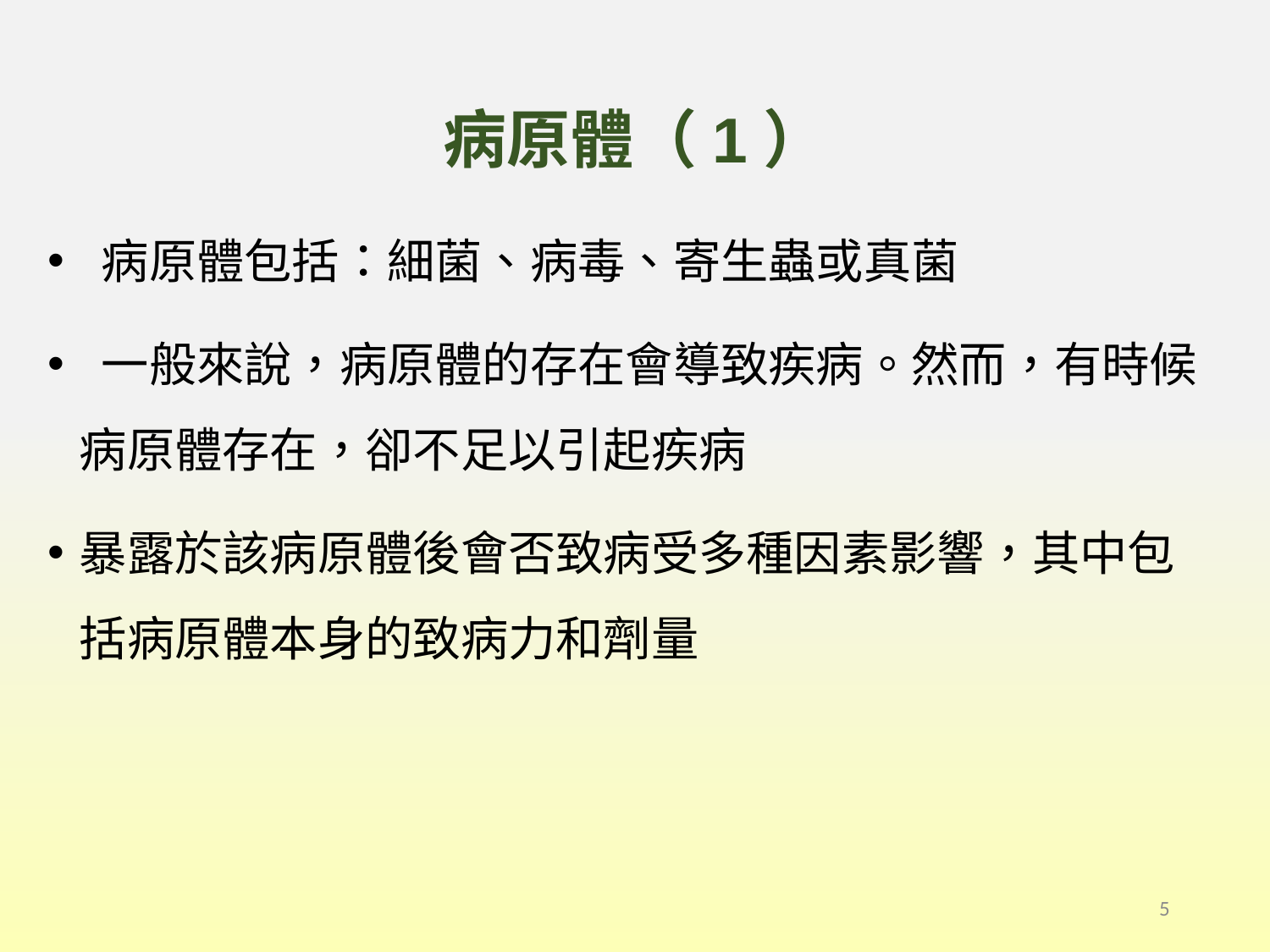

# 病原體（1）
 病原體包括：細菌、病毒、寄生蟲或真菌
 一般來說，病原體的存在會導致疾病。然而，有時候病原體存在，卻不足以引起疾病
暴露於該病原體後會否致病受多種因素影響，其中包括病原體本身的致病力和劑量
5